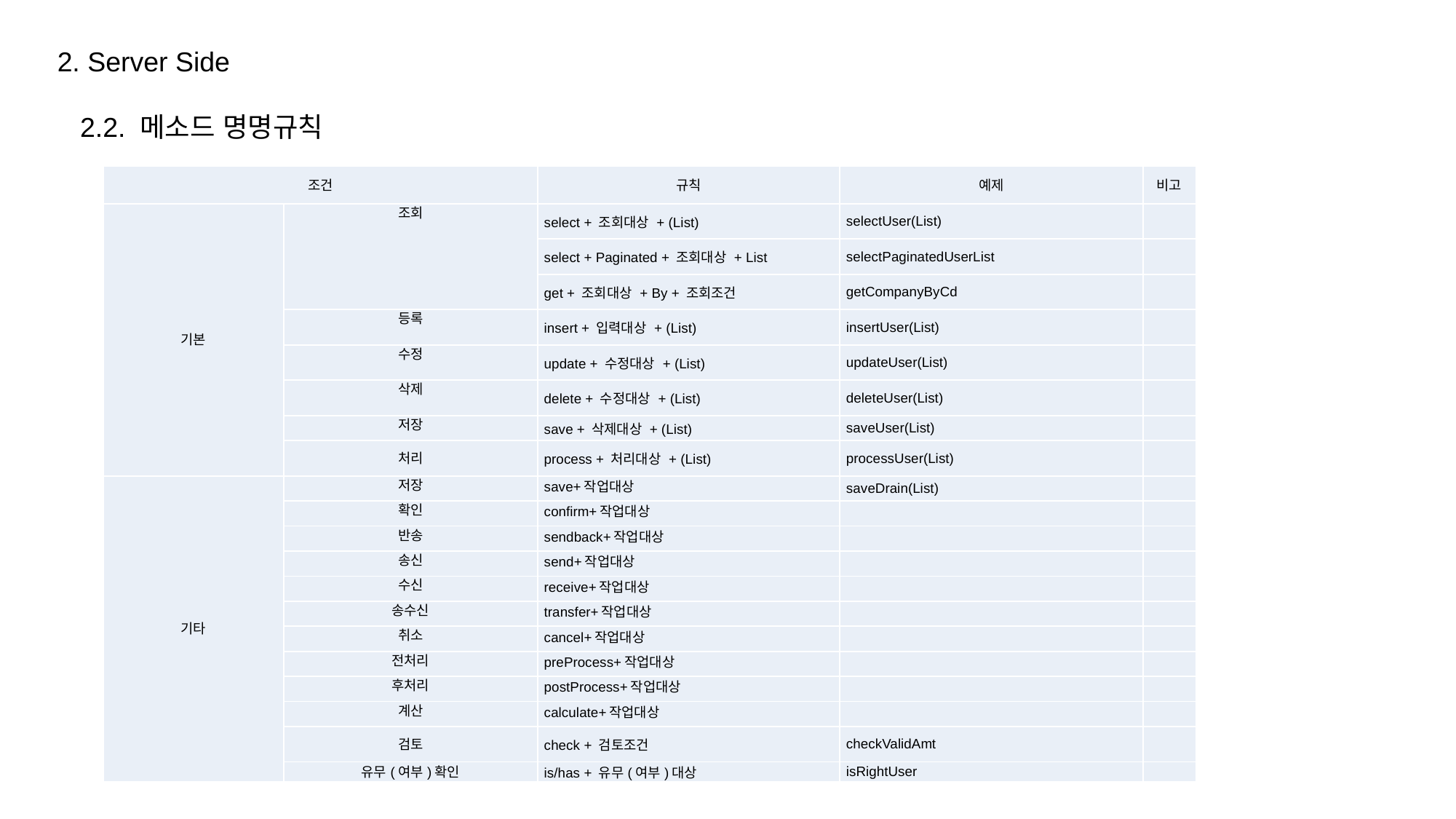

2. Server Side

   2.2. 메소드 명명규칙
| 조건 |  | 규칙 | 예제 | 비고 |
| --- | --- | --- | --- | --- |
| 기본 | 조회 | select + 조회대상 + (List) | selectUser(List) |  |
|  |  | select + Paginated + 조회대상 + List | selectPaginatedUserList |  |
|  |  | get + 조회대상 + By + 조회조건 | getCompanyByCd |  |
|  | 등록 | insert + 입력대상 + (List) | insertUser(List) |  |
|  | 수정 | update + 수정대상 + (List) | updateUser(List) |  |
|  | 삭제 | delete + 수정대상 + (List) | deleteUser(List) |  |
|  | 저장 | save + 삭제대상 + (List) | saveUser(List) |  |
|  | 처리 | process + 처리대상 + (List) | processUser(List) |  |
| 기타 | 저장 | save+작업대상 | saveDrain(List) |  |
|  | 확인 | confirm+작업대상 |  |  |
|  | 반송 | sendback+작업대상 |  |  |
|  | 송신 | send+작업대상 |  |  |
|  | 수신 | receive+작업대상 |  |  |
|  | 송수신 | transfer+작업대상 |  |  |
|  | 취소 | cancel+작업대상 |  |  |
|  | 전처리 | preProcess+작업대상 |  |  |
|  | 후처리 | postProcess+작업대상 |  |  |
|  | 계산 | calculate+작업대상 |  |  |
|  | 검토 | check + 검토조건 | checkValidAmt |  |
|  | 유무(여부)확인 | is/has + 유무(여부)대상 | isRightUser |  |